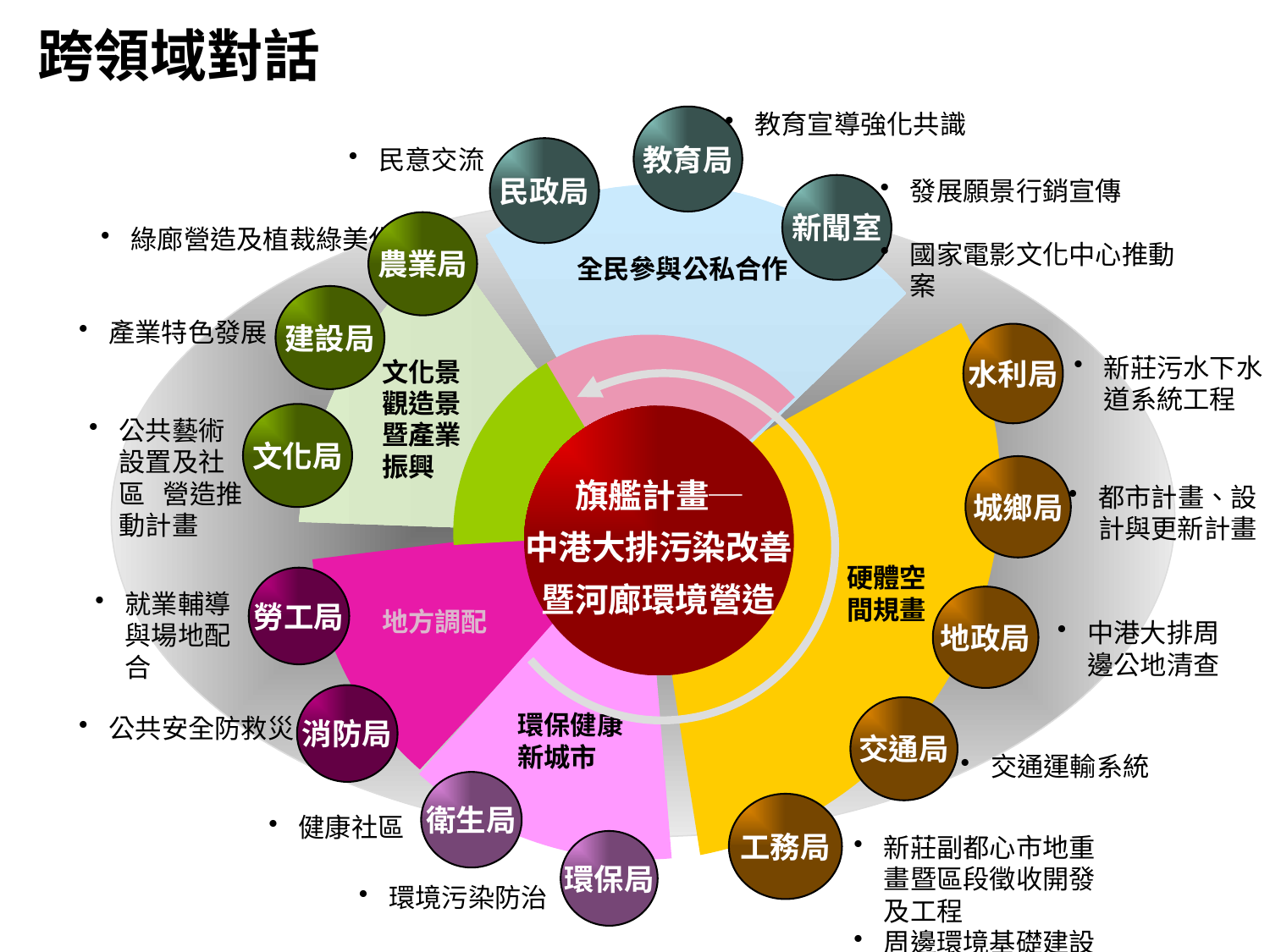

跨領域對話
教育宣導強化共識
教育局
民意交流
民政局

發展願景行銷宣傳
國家電影文化中心推動案

新聞室

農業局
綠廊營造及植裁綠美化
全民參與公私合作
建設局
產業特色發展
水利局

新莊污水下水道系統工程
文化景觀造景暨產業振興

文化局
旗艦計畫─
中港大排污染改善
暨河廊環境營造
公共藝術     設置及社區   營造推動計畫
城鄉局
都市計畫、設計與更新計畫
硬體空間規畫
勞工局
就業輔導與場地配合
地政局
地方調配
中港大排周邊公地清查
消防局
交通局
環保健康新城市

公共安全防救災
交通運輸系統
衛生局
工務局
健康社區
新莊副都心市地重畫暨區段徵收開發及工程
周邊環境基礎建設
環保局
環境污染防治